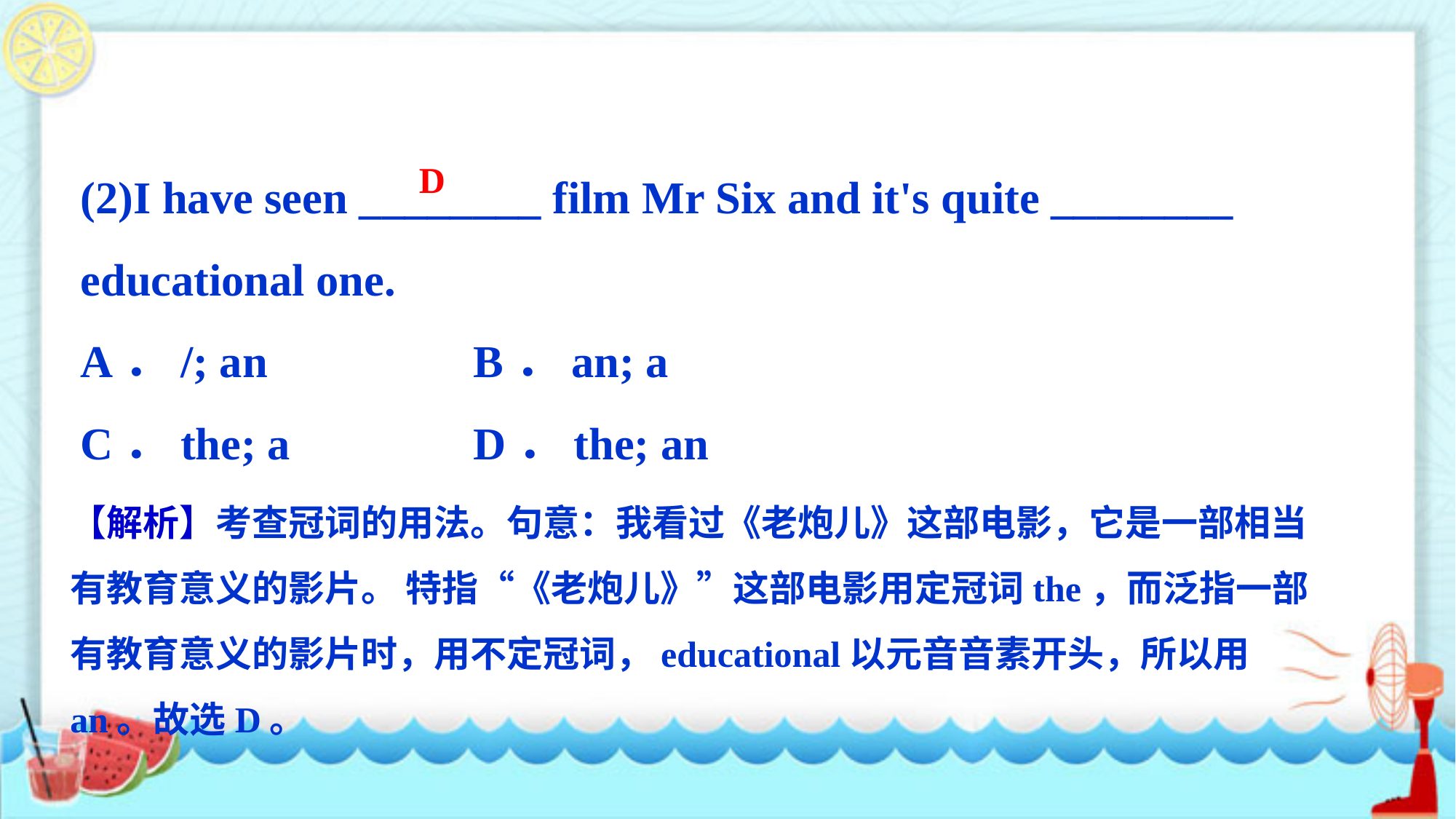

(2)I have seen ________ film Mr Six and it's quite ________ educational one.
A．/; an                  B．an; a
C．the; a                D．the; an
D
【解析】考查冠词的用法。句意：我看过《老炮儿》这部电影，它是一部相当有教育意义的影片。 特指“《老炮儿》”这部电影用定冠词the，而泛指一部有教育意义的影片时，用不定冠词，educational以元音音素开头，所以用an。故选D。